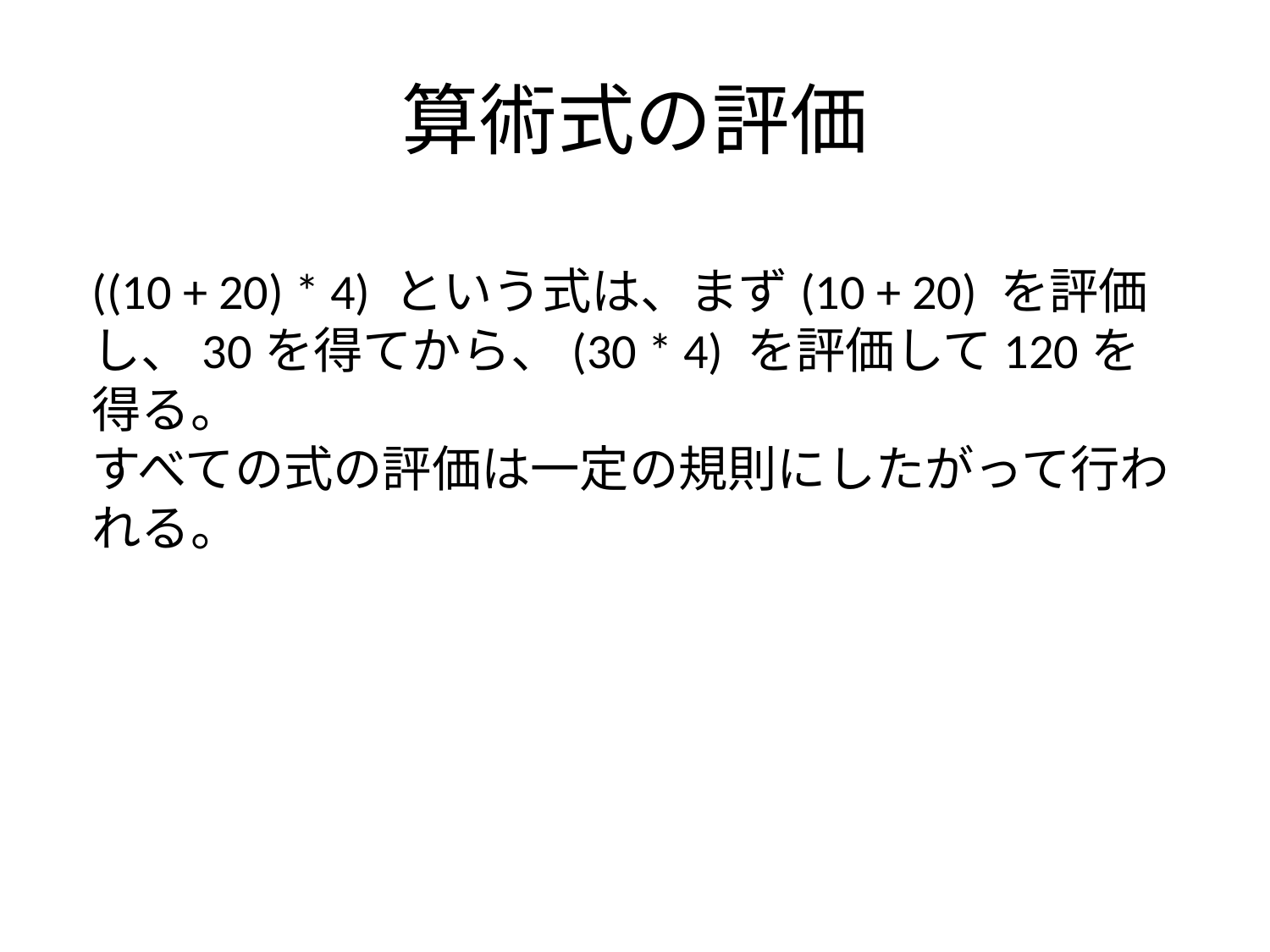

# 算術式の評価
((10 + 20) * 4) という式は、まず(10 + 20) を評価し、30を得てから、(30 * 4) を評価して120を得る。
すべての式の評価は一定の規則にしたがって行われる。